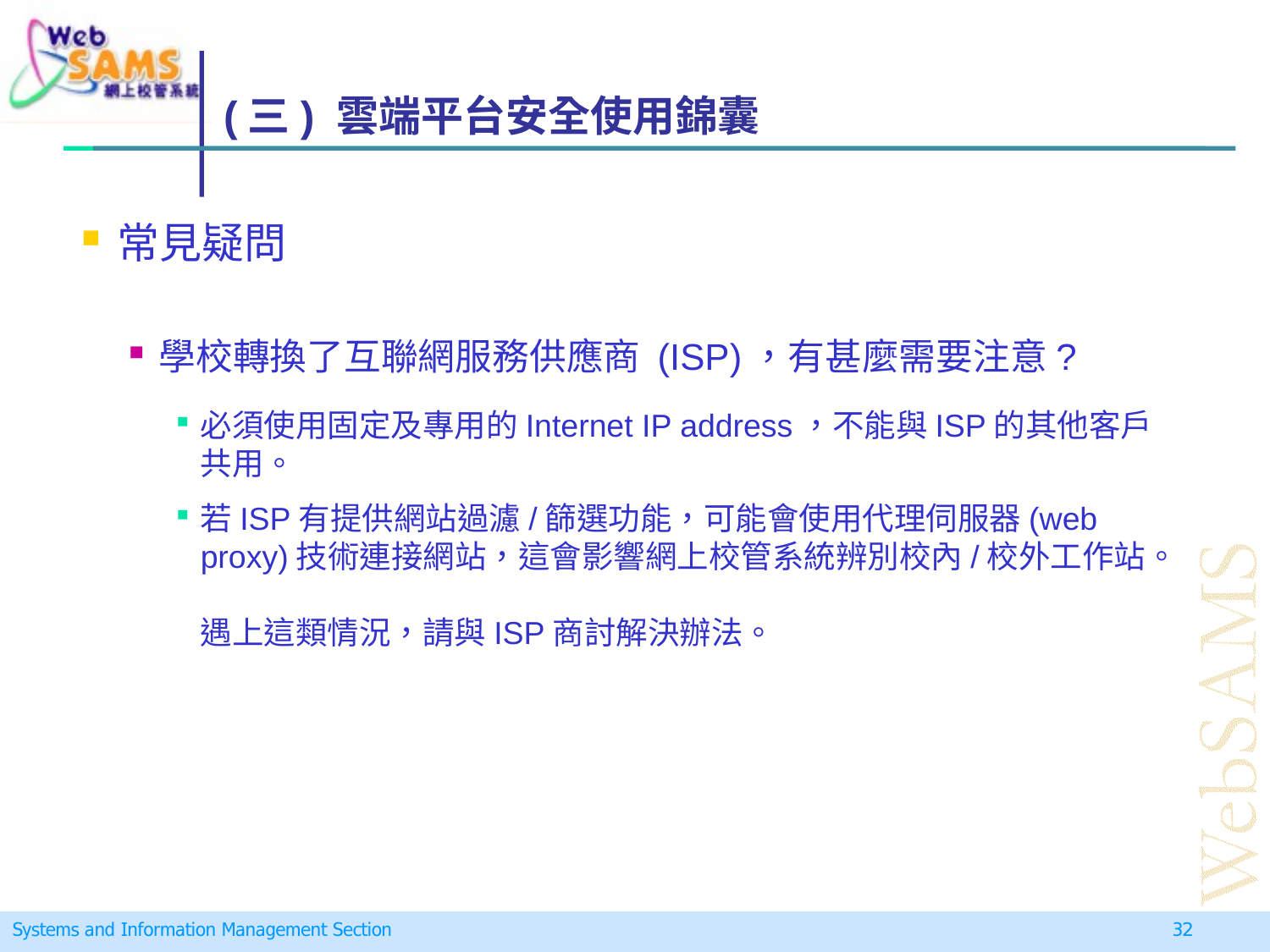

# (三) 雲端平台安全使用錦囊
常見疑問

學校轉換了互聯網服務供應商 (ISP)，有甚麼需要注意?
必須使用固定及專用的Internet IP address，不能與ISP的其他客戶共用。
若ISP有提供網站過濾/篩選功能，可能會使用代理伺服器(web proxy)技術連接網站，這會影響網上校管系統辨別校內/校外工作站。
遇上這類情況，請與ISP商討解決辦法。